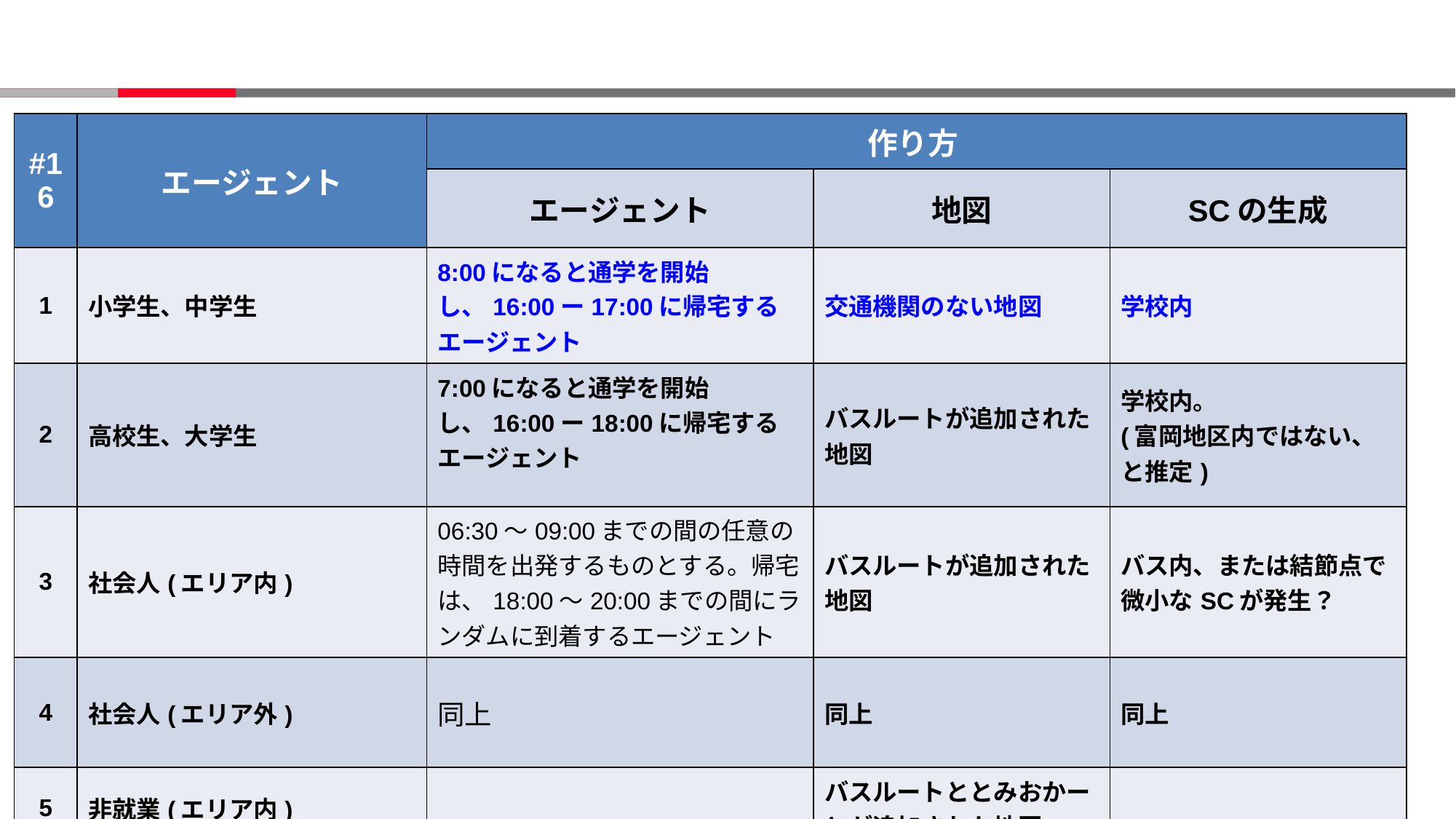

| #16 | エージェント | 作り方 |  |  |
| --- | --- | --- | --- | --- |
|  |  | エージェント | 地図 | SCの生成 |
| 1 | 小学生、中学生 | 8:00になると通学を開始し、16:00ー17:00に帰宅するエージェント | 交通機関のない地図 | 学校内 |
| 2 | 高校生、大学生 | 7:00になると通学を開始し、16:00ー18:00に帰宅するエージェント | バスルートが追加された地図 | 学校内。 (富岡地区内ではない、と推定) |
| 3 | 社会人(エリア内) | 06:30～09:00までの間の任意の時間を出発するものとする。帰宅は、18:00～20:00までの間にランダムに到着するエージェント | バスルートが追加された地図 | バス内、または結節点で微小なSCが発生？ |
| 4 | 社会人(エリア外) | 同上 | 同上 | 同上 |
| 5 | 非就業(エリア内) |  | バスルートととみおかーとが追加された地図 |  |
| 6 | 非就業(エリア外) |  | 同上 |  |